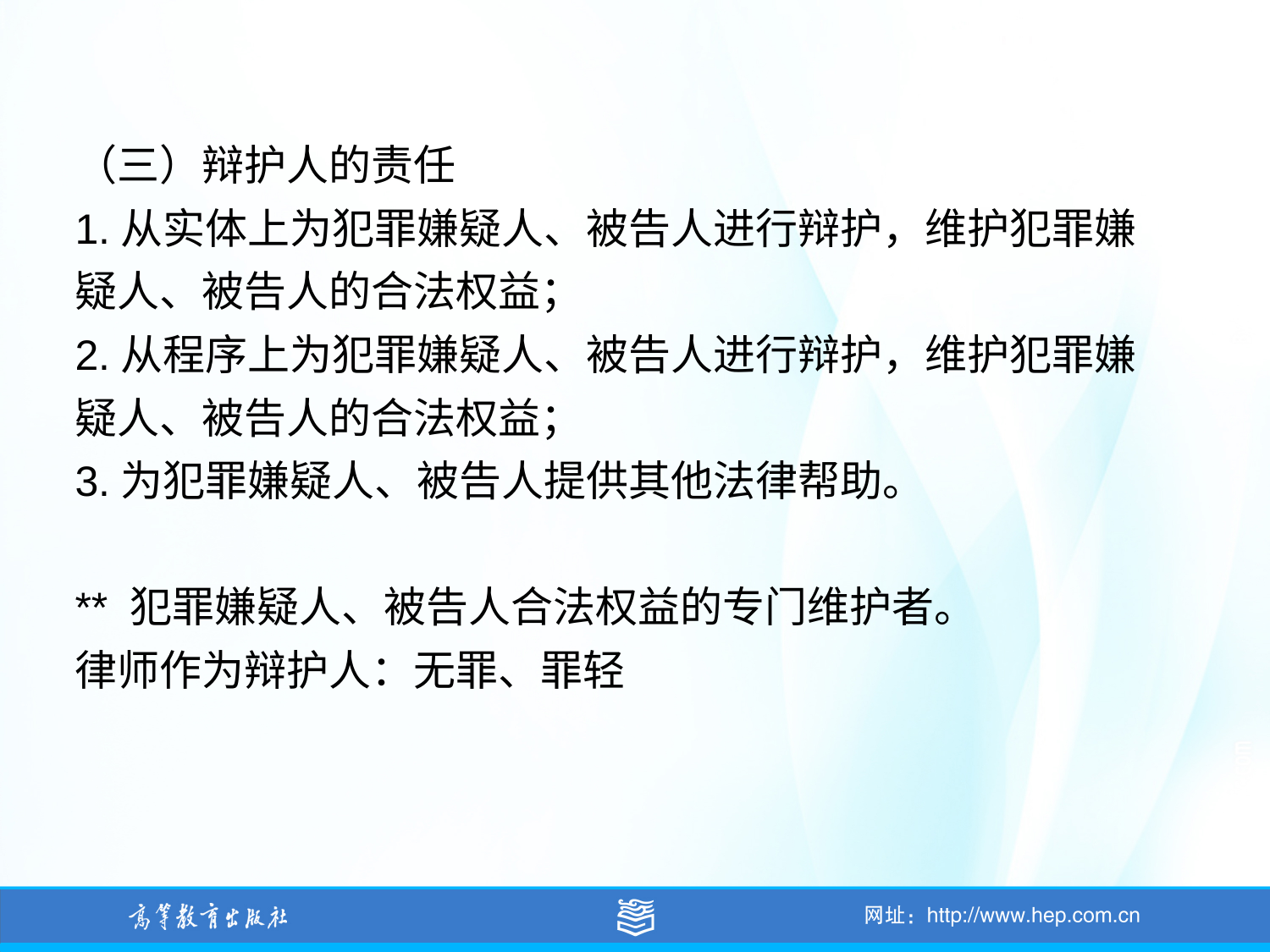

（三）辩护人的责任
1.从实体上为犯罪嫌疑人、被告人进行辩护，维护犯罪嫌疑人、被告人的合法权益；
2.从程序上为犯罪嫌疑人、被告人进行辩护，维护犯罪嫌疑人、被告人的合法权益；
3.为犯罪嫌疑人、被告人提供其他法律帮助。

** 犯罪嫌疑人、被告人合法权益的专门维护者。
律师作为辩护人：无罪、罪轻